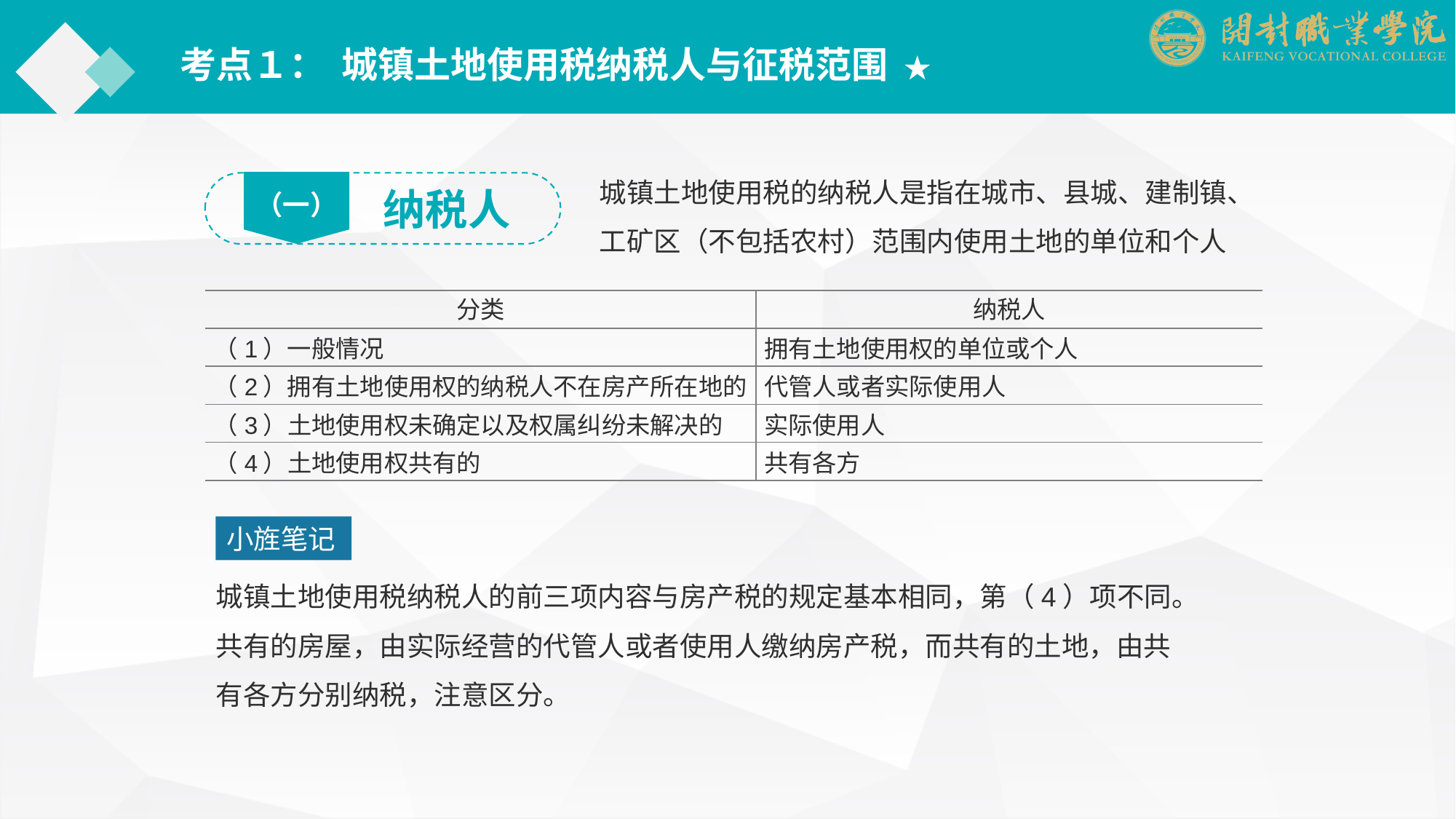

考点１：  城镇土地使用税纳税人与征税范围  ★
城镇土地使用税的纳税人是指在城市、县城、建制镇、工矿区（不包括农村）范围内使用土地的单位和个人
（一）

纳税人
| 分类 | 纳税人 |
| --- | --- |
| （1）一般情况 | 拥有土地使用权的单位或个人 |
| （2）拥有土地使用权的纳税人不在房产所在地的 | 代管人或者实际使用人 |
| （3）土地使用权未确定以及权属纠纷未解决的 | 实际使用人 |
| （4）土地使用权共有的 | 共有各方 |
小旌笔记
城镇土地使用税纳税人的前三项内容与房产税的规定基本相同，第（4）项不同。共有的房屋，由实际经营的代管人或者使用人缴纳房产税，而共有的土地，由共有各方分别纳税，注意区分。